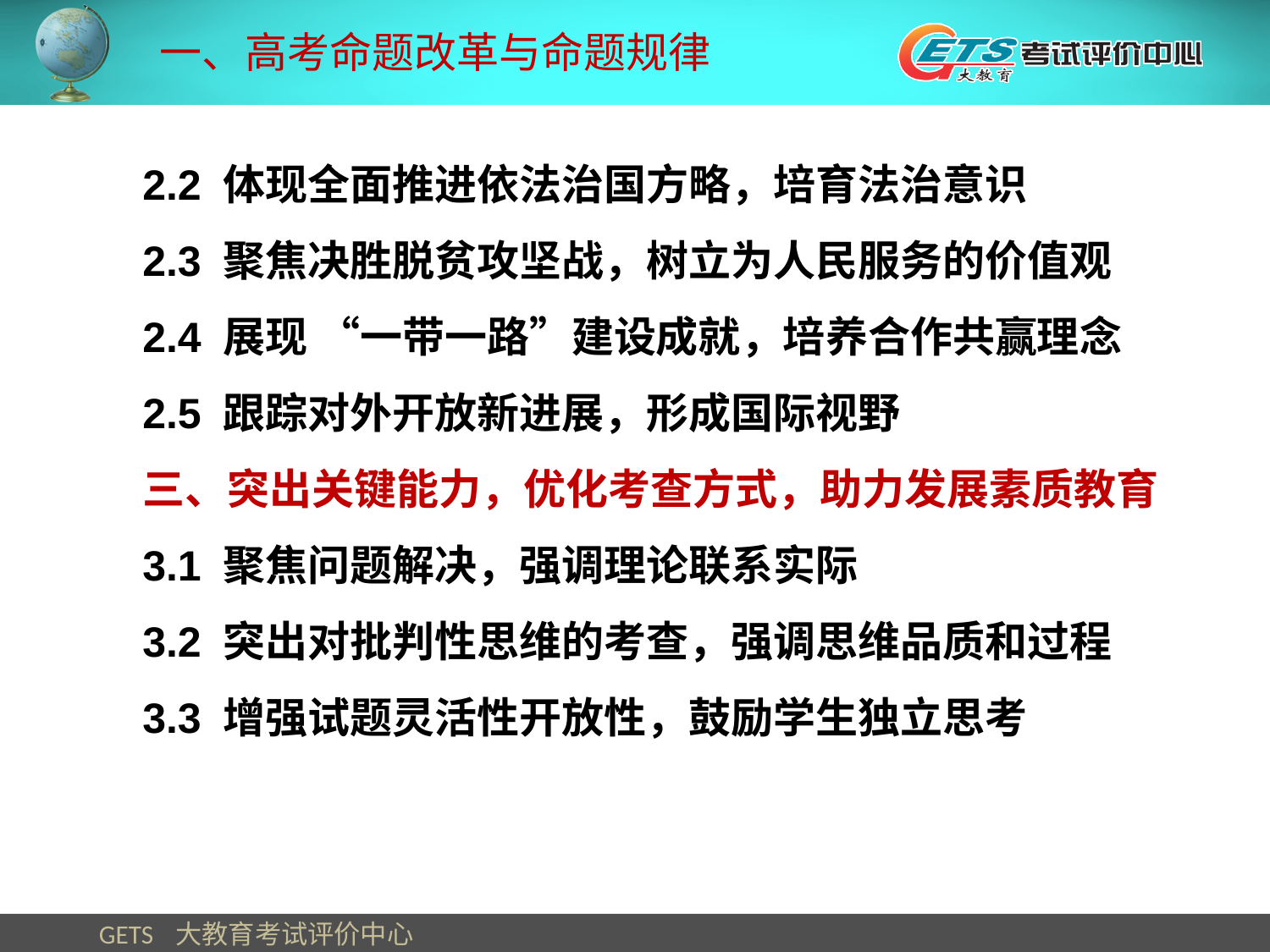

一、高考命题改革与命题规律
2.2 体现全面推进依法治国方略，培育法治意识
2.3 聚焦决胜脱贫攻坚战，树立为人民服务的价值观
2.4 展现 “一带一路”建设成就，培养合作共赢理念
2.5 跟踪对外开放新进展，形成国际视野
三、突出关键能力，优化考查方式，助力发展素质教育
3.1 聚焦问题解决，强调理论联系实际
3.2 突出对批判性思维的考查，强调思维品质和过程
3.3 增强试题灵活性开放性，鼓励学生独立思考